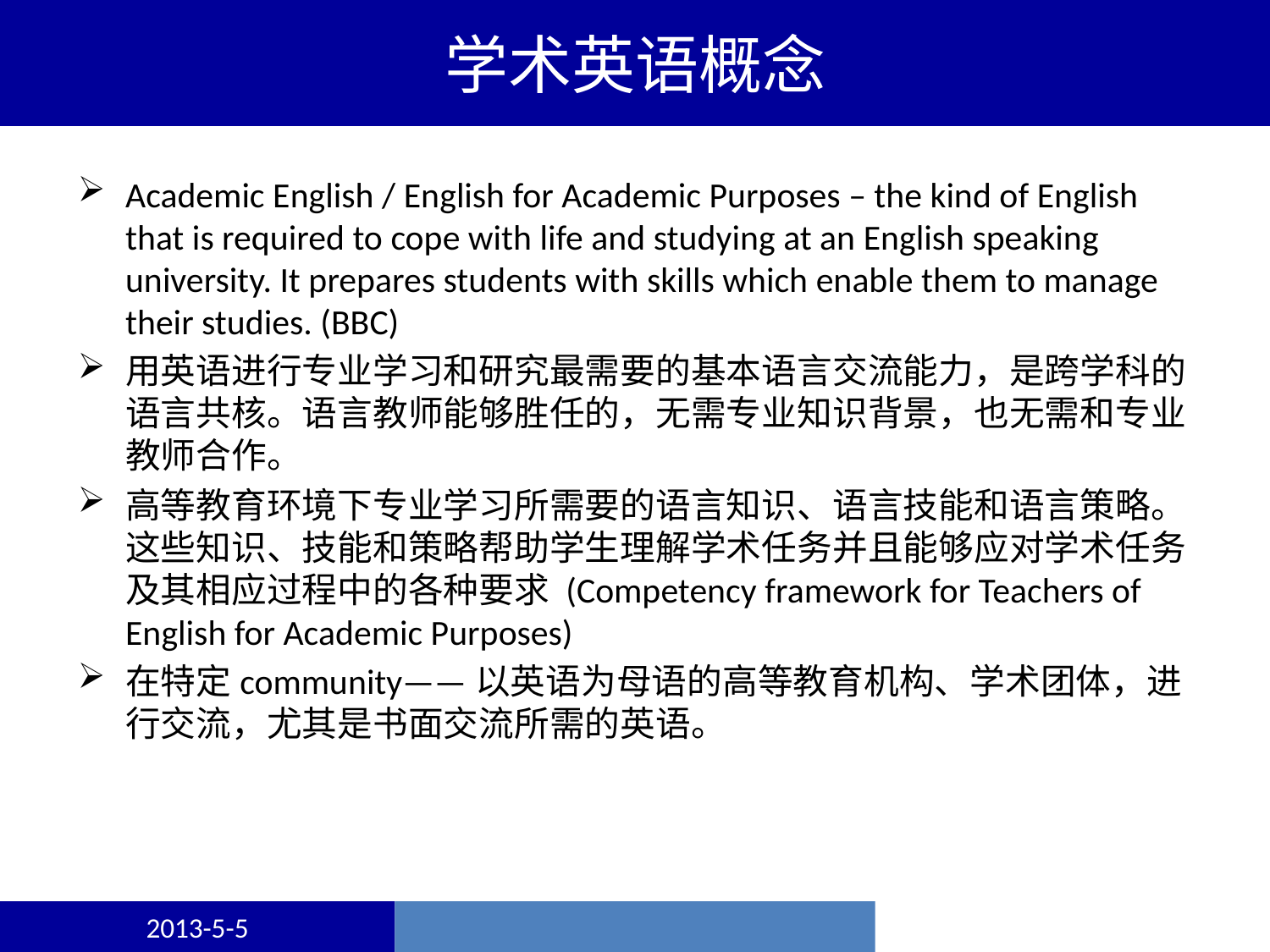

# 学术英语概念
Academic English / English for Academic Purposes – the kind of English that is required to cope with life and studying at an English speaking university. It prepares students with skills which enable them to manage their studies. (BBC)
用英语进行专业学习和研究最需要的基本语言交流能力，是跨学科的语言共核。语言教师能够胜任的，无需专业知识背景，也无需和专业教师合作。
高等教育环境下专业学习所需要的语言知识、语言技能和语言策略。这些知识、技能和策略帮助学生理解学术任务并且能够应对学术任务及其相应过程中的各种要求 (Competency framework for Teachers of English for Academic Purposes)
在特定community——以英语为母语的高等教育机构、学术团体，进行交流，尤其是书面交流所需的英语。
2013-5-5